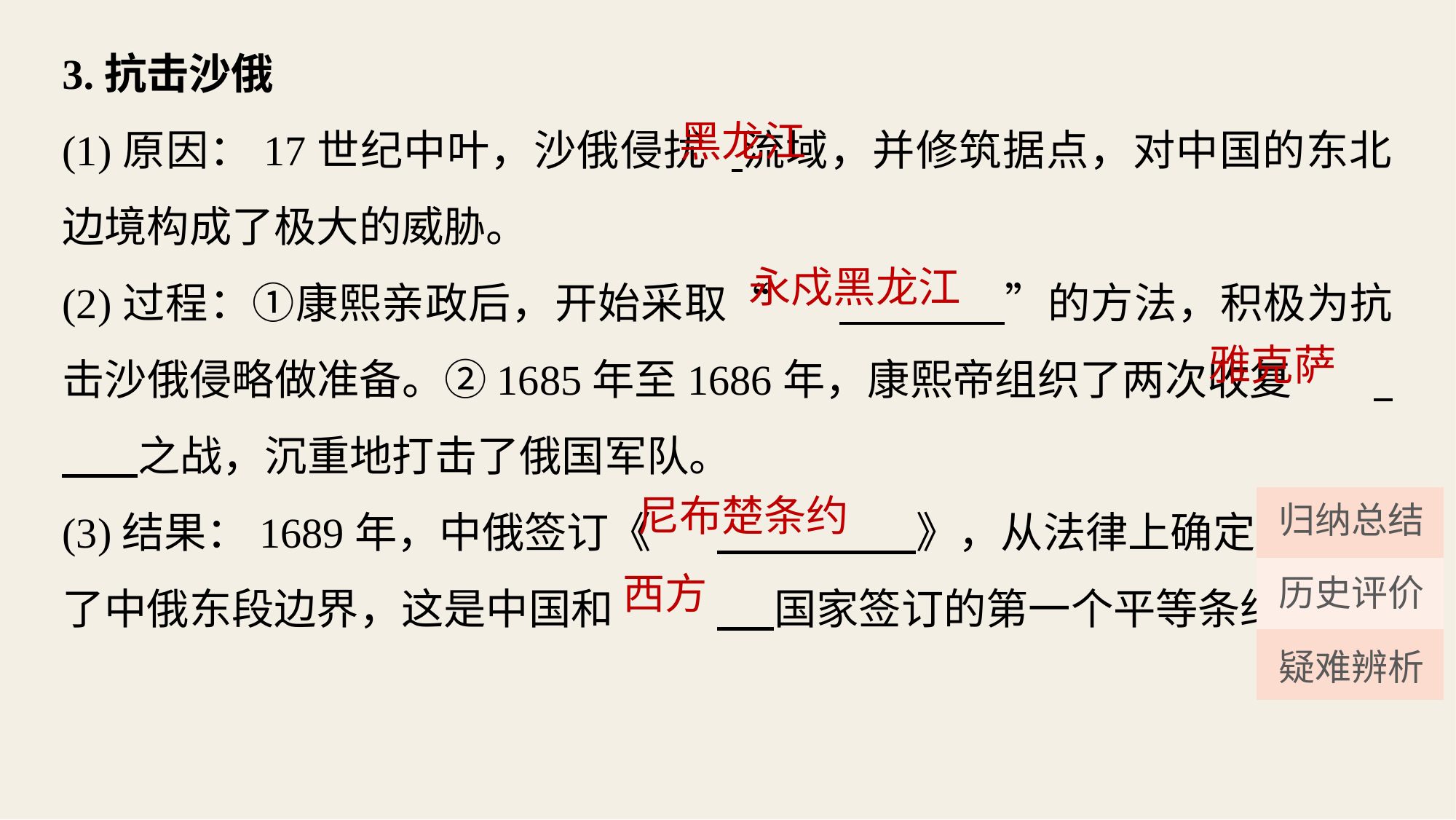

3.抗击沙俄
(1)原因：17世纪中叶，沙俄侵扰	 流域，并修筑据点，对中国的东北边境构成了极大的威胁。
(2)过程：①康熙亲政后，开始采取“	                ”的方法，积极为抗击沙俄侵略做准备。②1685年至1686年，康熙帝组织了两次收复	           之战，沉重地打击了俄国军队。
(3)结果：1689年，中俄签订《	                     》，从法律上确定
了中俄东段边界，这是中国和	      国家签订的第一个平等条约。
黑龙江
永戍黑龙江
雅克萨
尼布楚条约
|  |
| --- |
|  |
|  |
归纳总结
西方
历史评价
疑难辨析